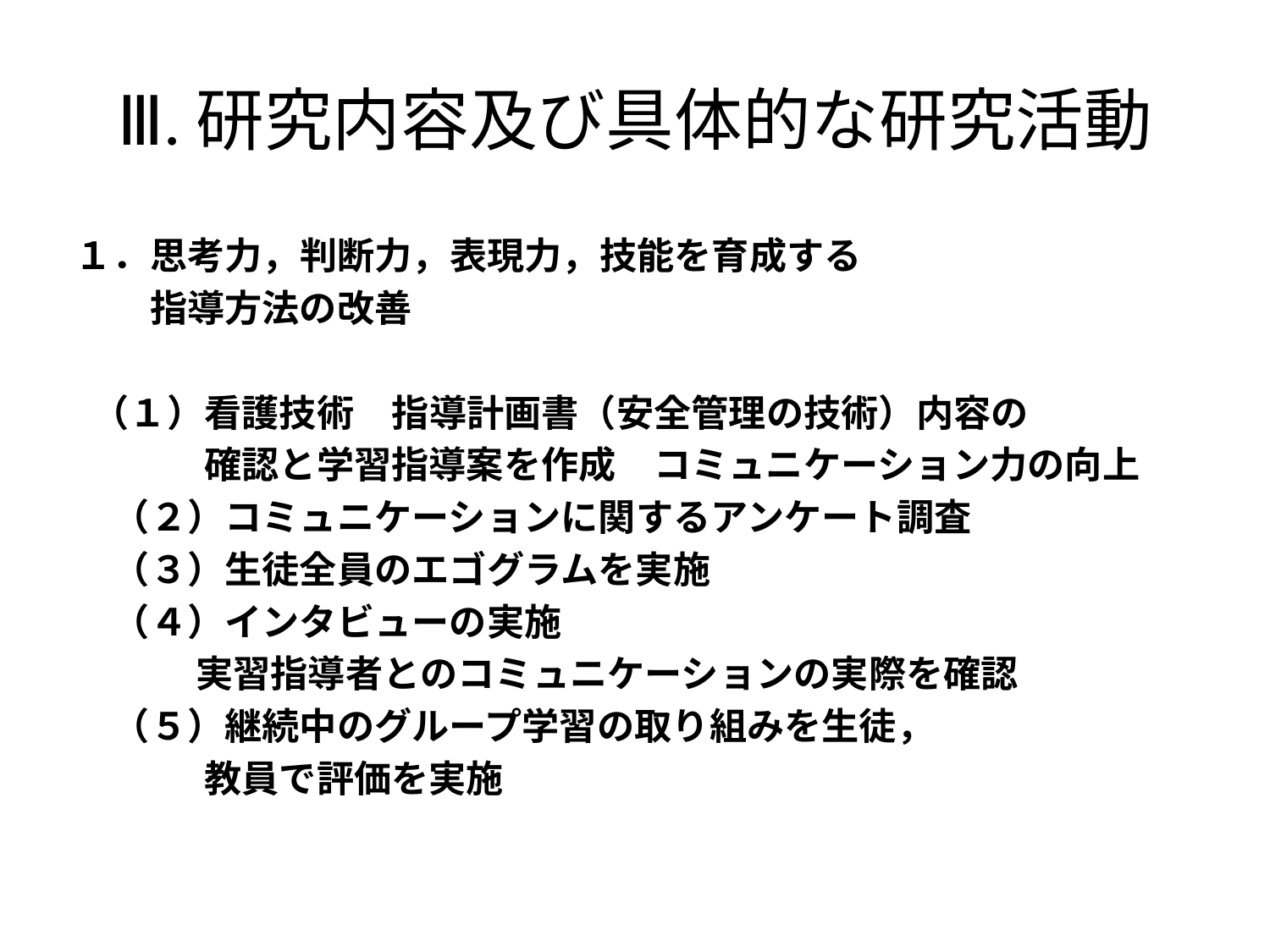

# Ⅲ.研究内容及び具体的な研究活動
　１．思考力，判断力，表現力，技能を育成する
　　　指導方法の改善

      （１）看護技術　指導計画書（安全管理の技術）内容の
　　　　  確認と学習指導案を作成　コミュニケーション力の向上
　　（２）コミュニケーションに関するアンケート調査
　　（３）生徒全員のエゴグラムを実施
　　（４）インタビューの実施
　　　　 実習指導者とのコミュニケーションの実際を確認
　　（５）継続中のグループ学習の取り組みを生徒，
　　　　  教員で評価を実施